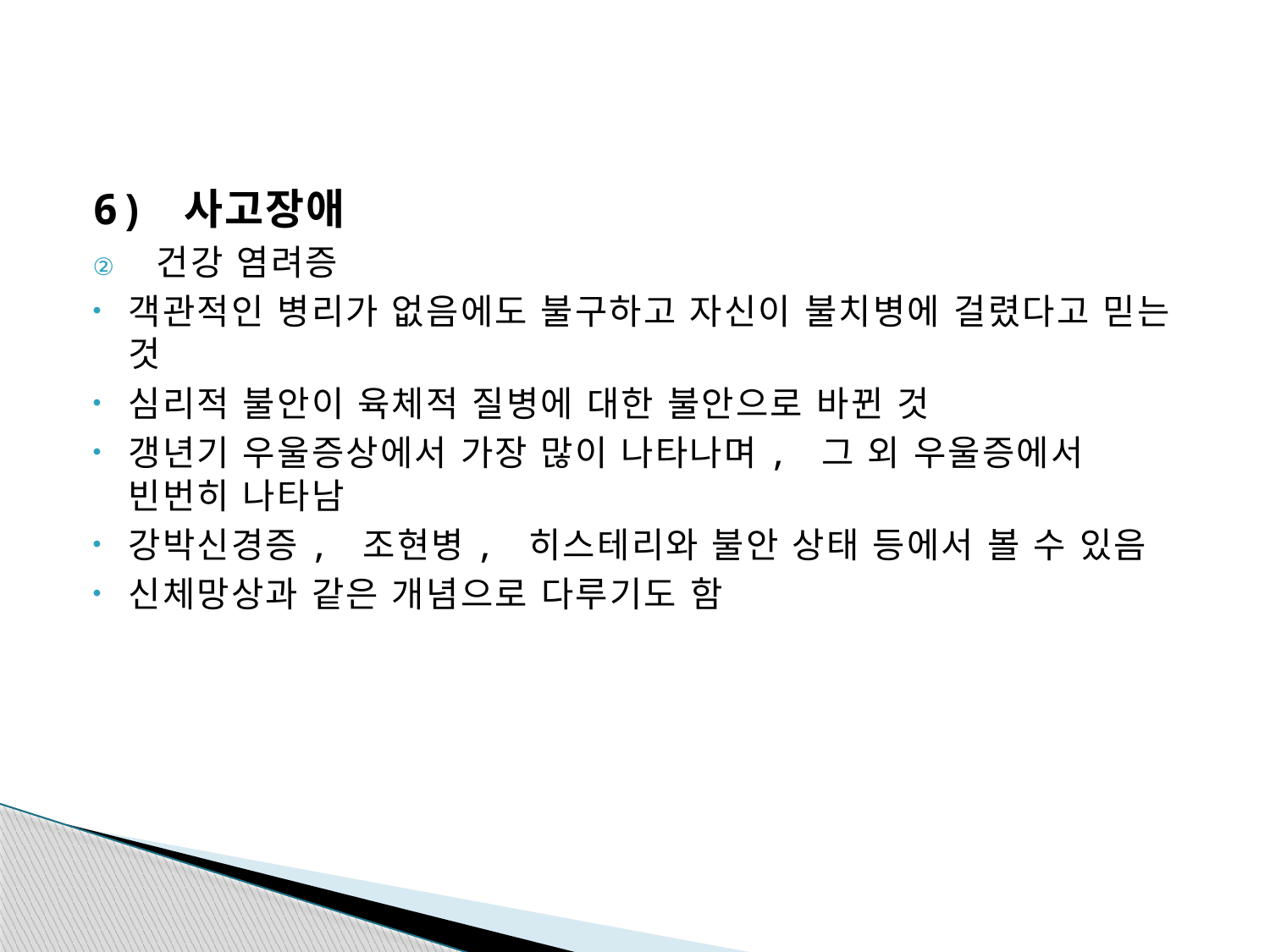

#
6) 사고장애
건강 염려증
객관적인 병리가 없음에도 불구하고 자신이 불치병에 걸렸다고 믿는 것
심리적 불안이 육체적 질병에 대한 불안으로 바뀐 것
갱년기 우울증상에서 가장 많이 나타나며, 그 외 우울증에서 빈번히 나타남
강박신경증, 조현병, 히스테리와 불안 상태 등에서 볼 수 있음
신체망상과 같은 개념으로 다루기도 함